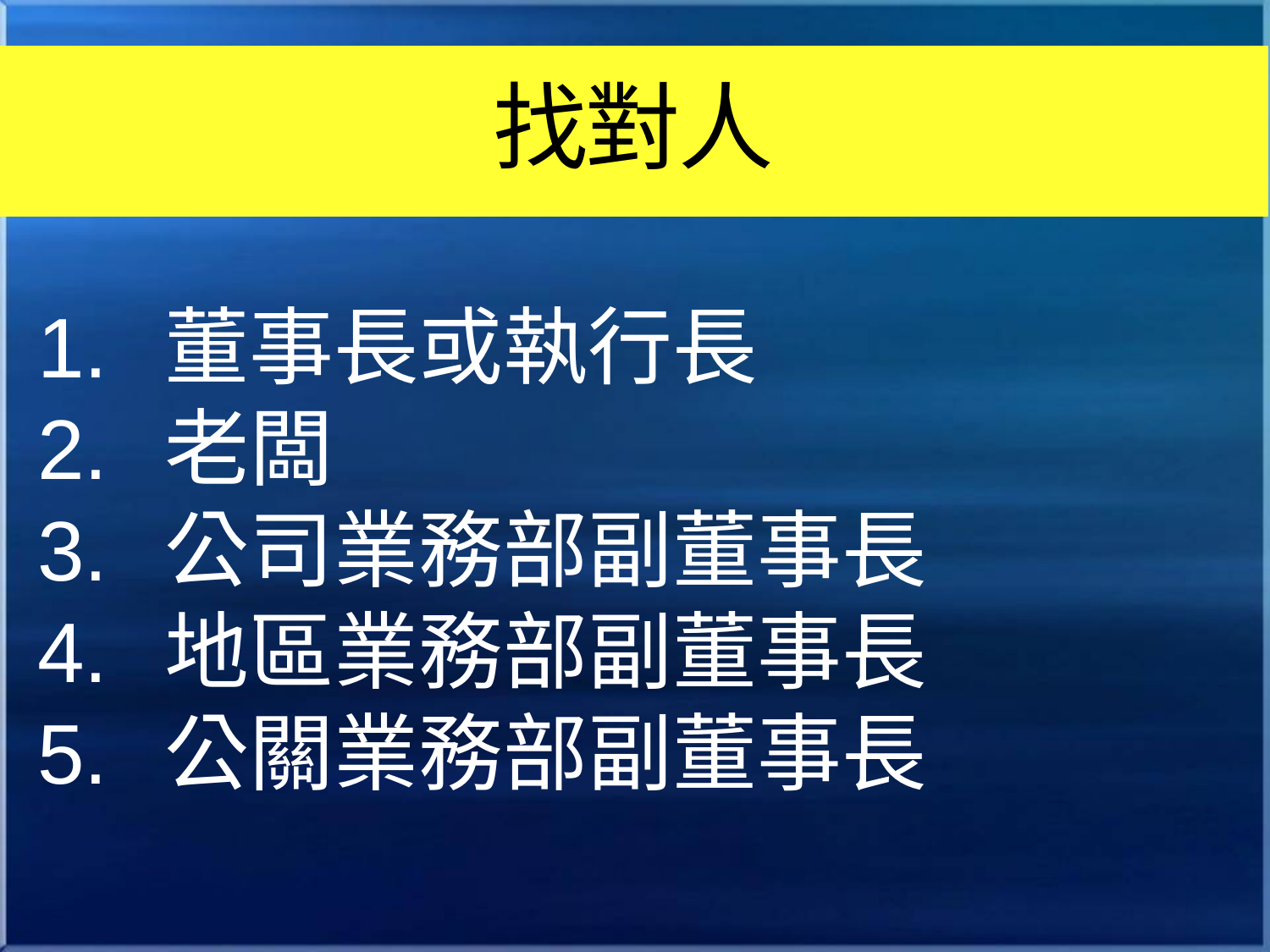

找對人
董事長或執行長
老闆
公司業務部副董事長
地區業務部副董事長
公關業務部副董事長